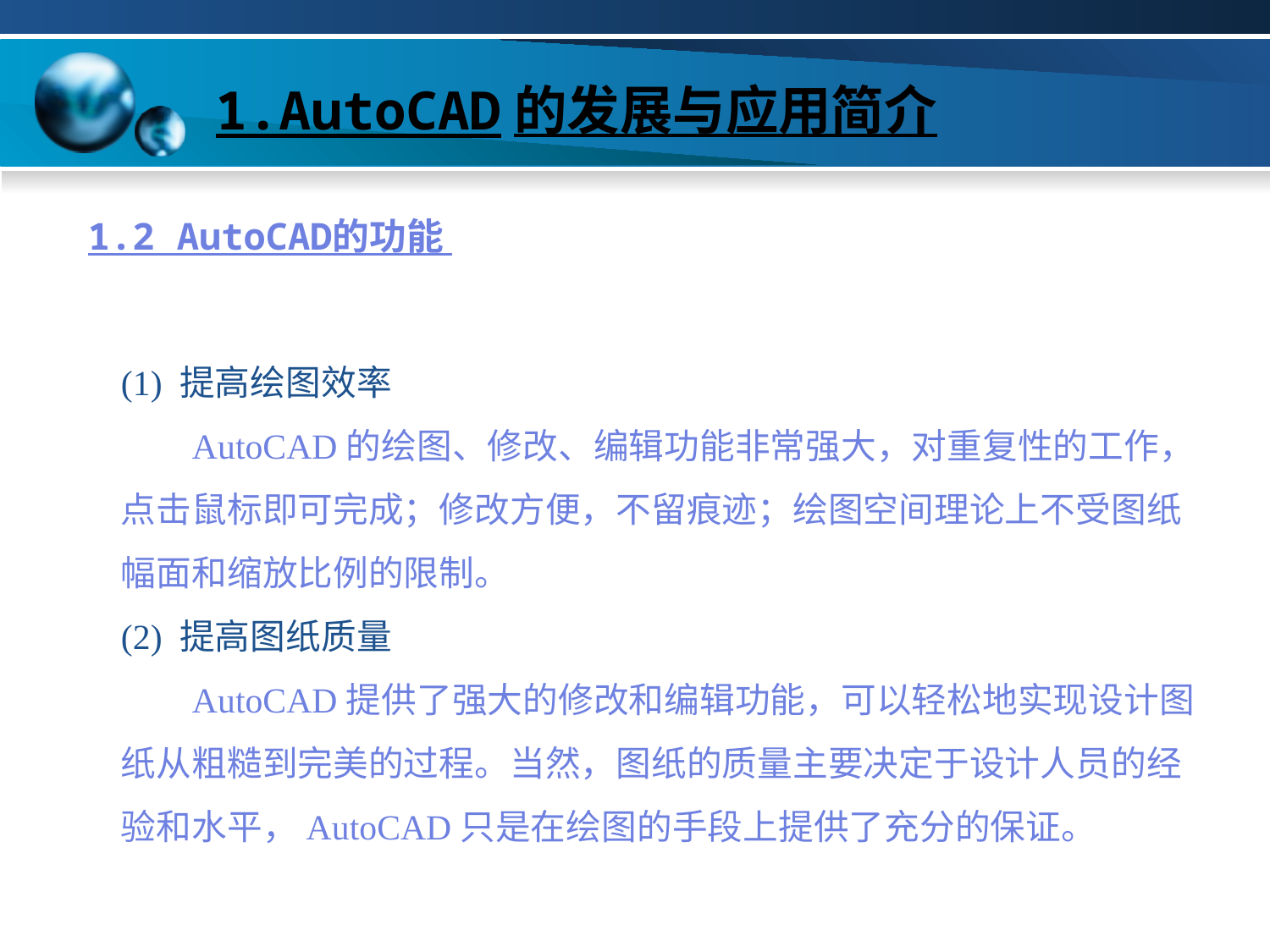

# 1.AutoCAD的发展与应用简介
1.2 AutoCAD的功能
(1) 提高绘图效率
        AutoCAD的绘图、修改、编辑功能非常强大，对重复性的工作，点击鼠标即可完成；修改方便，不留痕迹；绘图空间理论上不受图纸幅面和缩放比例的限制。
(2) 提高图纸质量
        AutoCAD提供了强大的修改和编辑功能，可以轻松地实现设计图纸从粗糙到完美的过程。当然，图纸的质量主要决定于设计人员的经验和水平，AutoCAD只是在绘图的手段上提供了充分的保证。